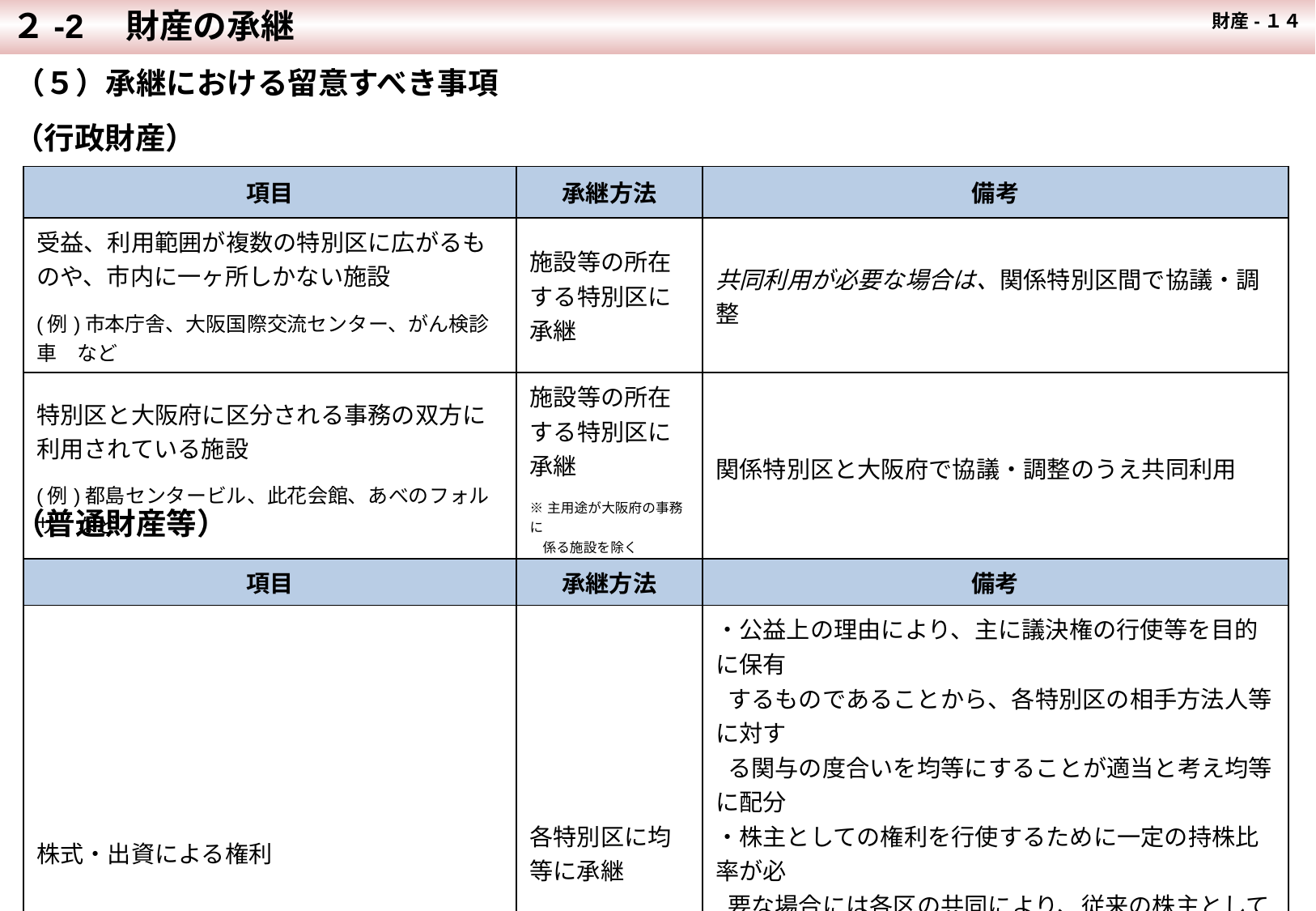

２-2　財産の承継
財産-１４
（５）承継における留意すべき事項
（行政財産）
| 項目 | 承継方法 | 備考 |
| --- | --- | --- |
| 受益、利用範囲が複数の特別区に広がるものや、市内に一ヶ所しかない施設 (例)市本庁舎、大阪国際交流センター、がん検診車　など | 施設等の所在する特別区に承継 | 共同利用が必要な場合は、関係特別区間で協議・調整 |
| 特別区と大阪府に区分される事務の双方に利用されている施設 (例)都島センタービル、此花会館、あべのフォルサ　など | 施設等の所在する特別区に承継 ※主用途が大阪府の事務に 係る施設を除く | 関係特別区と大阪府で協議・調整のうえ共同利用 |
（普通財産等）
| 項目 | 承継方法 | 備考 |
| --- | --- | --- |
| 株式・出資による権利 | 各特別区に均等に承継 | ・公益上の理由により、主に議決権の行使等を目的に保有 するものであることから、各特別区の相手方法人等に対す る関与の度合いを均等にすることが適当と考え均等に配分 ・株主としての権利を行使するために一定の持株比率が必 要な場合には各区の共同により、従来の株主としての権利 を行使することも可能 ・権利を共同で行使するかどうかは、各特別区長が協議の上、 判断 |